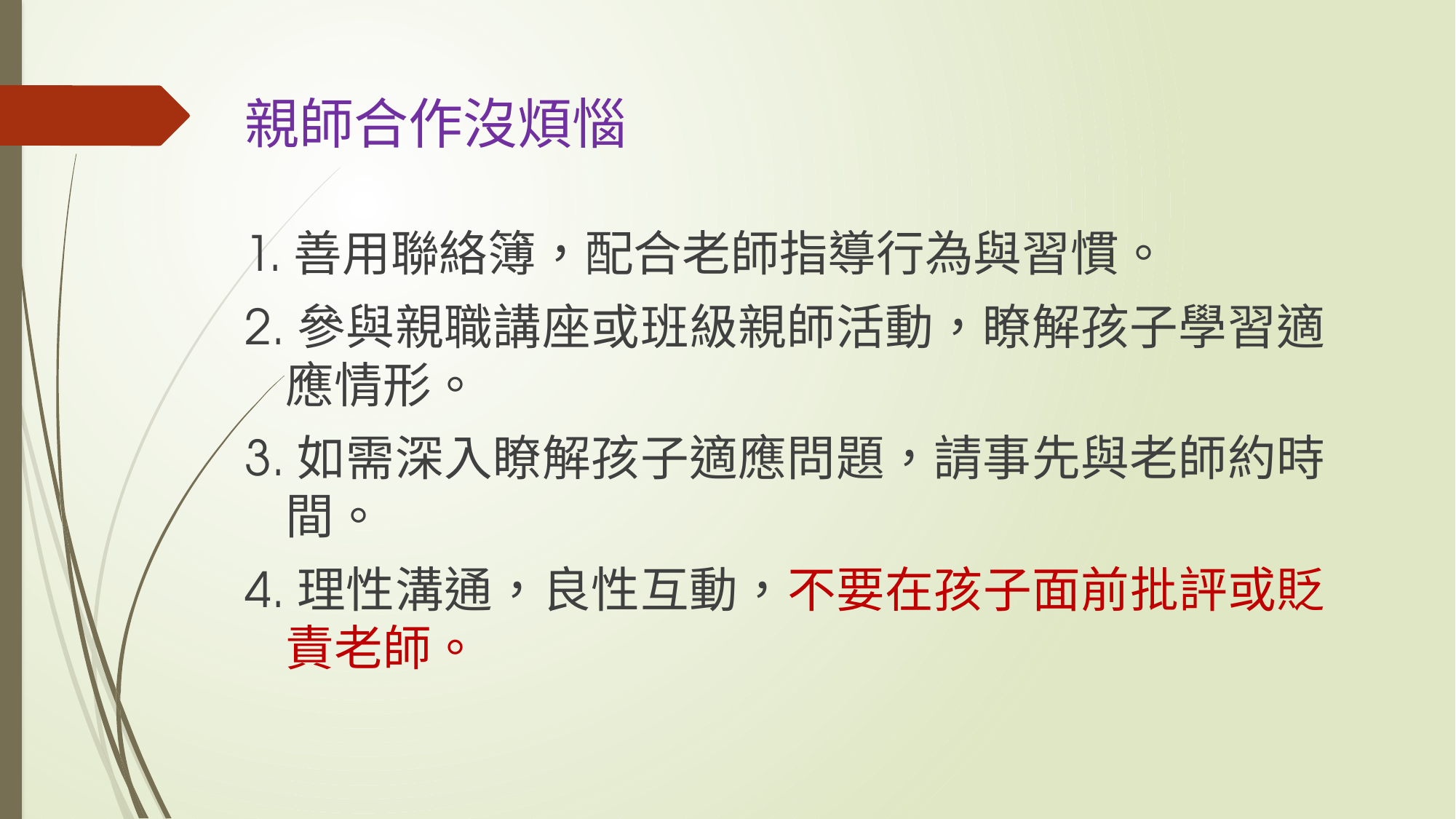

親師合作沒煩惱
1.善用聯絡簿，配合老師指導行為與習慣。
2.參與親職講座或班級親師活動，瞭解孩子學習適應情形。
3.如需深入瞭解孩子適應問題，請事先與老師約時間。
4.理性溝通，良性互動，不要在孩子面前批評或貶責老師。